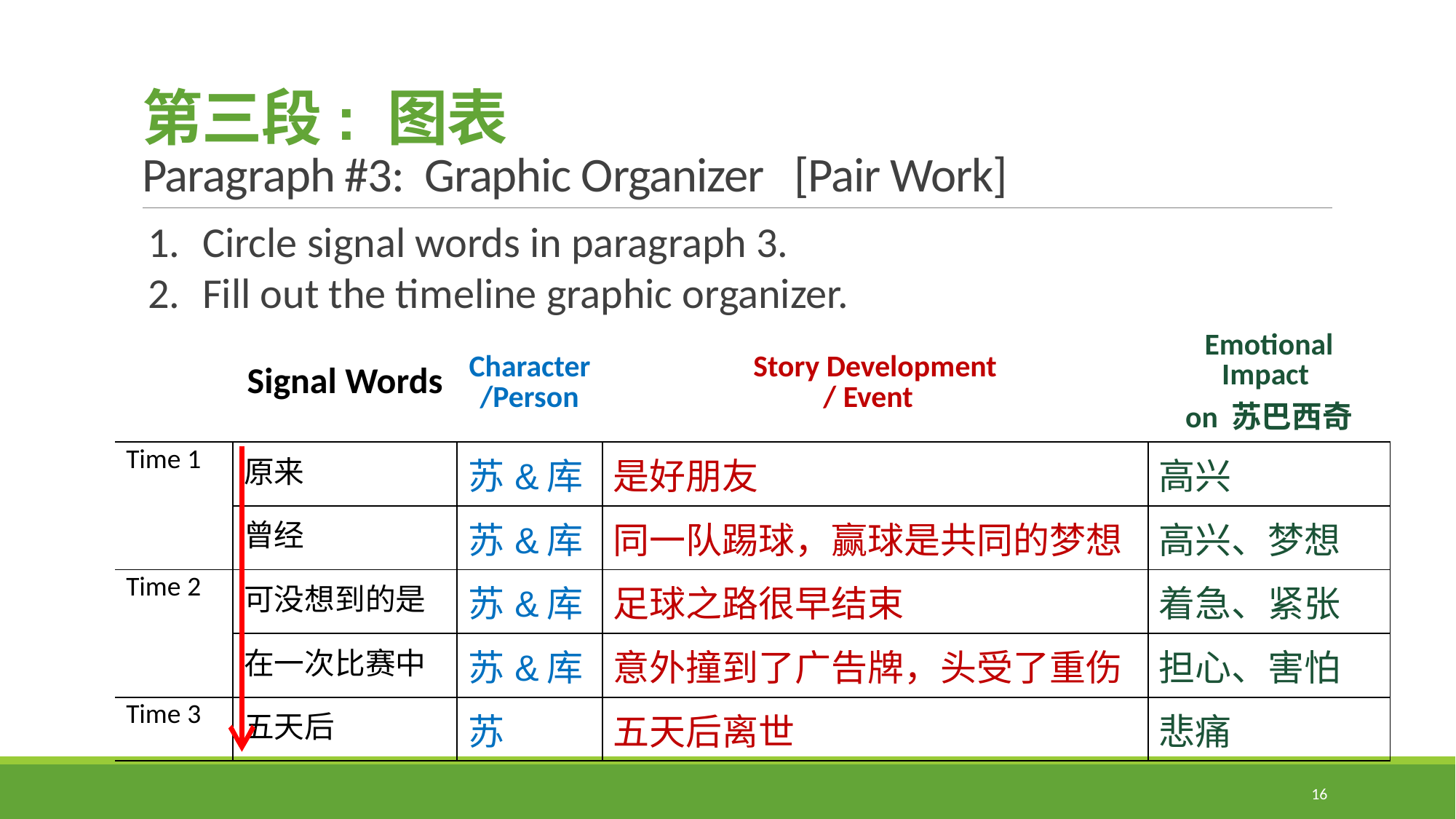

# 第三段: 图表 Paragraph #3:  Graphic Organizer   [Pair Work]
Circle signal words in paragraph 3.
Fill out the timeline graphic organizer.
|  | Signal Words | Character /Person | Story Development / Event | Emotional Impact on 苏巴西奇 |
| --- | --- | --- | --- | --- |
| Time 1 | 原来 | 苏&库 | 是好朋友 | 高兴 |
|  | 曾经 | 苏&库 | 同一队踢球，赢球是共同的梦想 | 高兴、梦想 |
| Time 2 | 可没想到的是 | 苏&库 | 足球之路很早结束 | 着急、紧张 |
|  | 在一次比赛中 | 苏&库 | 意外撞到了广告牌，头受了重伤 | 担心、害怕 |
| Time 3 | 五天后 | 苏 | 五天后离世 | 悲痛 |
16